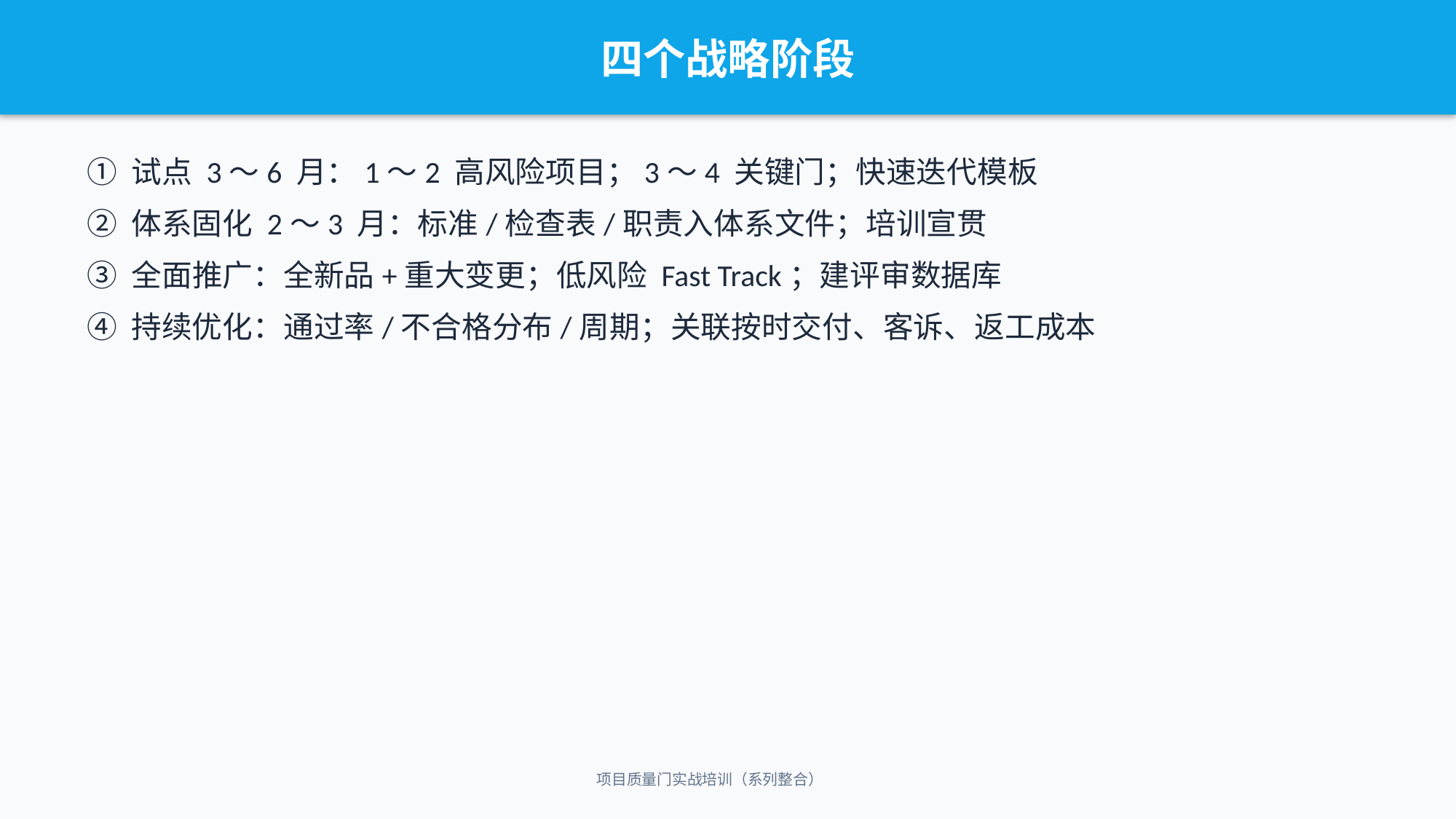

四个战略阶段
① 试点 3～6 月：1～2 高风险项目；3～4 关键门；快速迭代模板
② 体系固化 2～3 月：标准/检查表/职责入体系文件；培训宣贯
③ 全面推广：全新品+重大变更；低风险 Fast Track；建评审数据库
④ 持续优化：通过率/不合格分布/周期；关联按时交付、客诉、返工成本
项目质量门实战培训（系列整合）